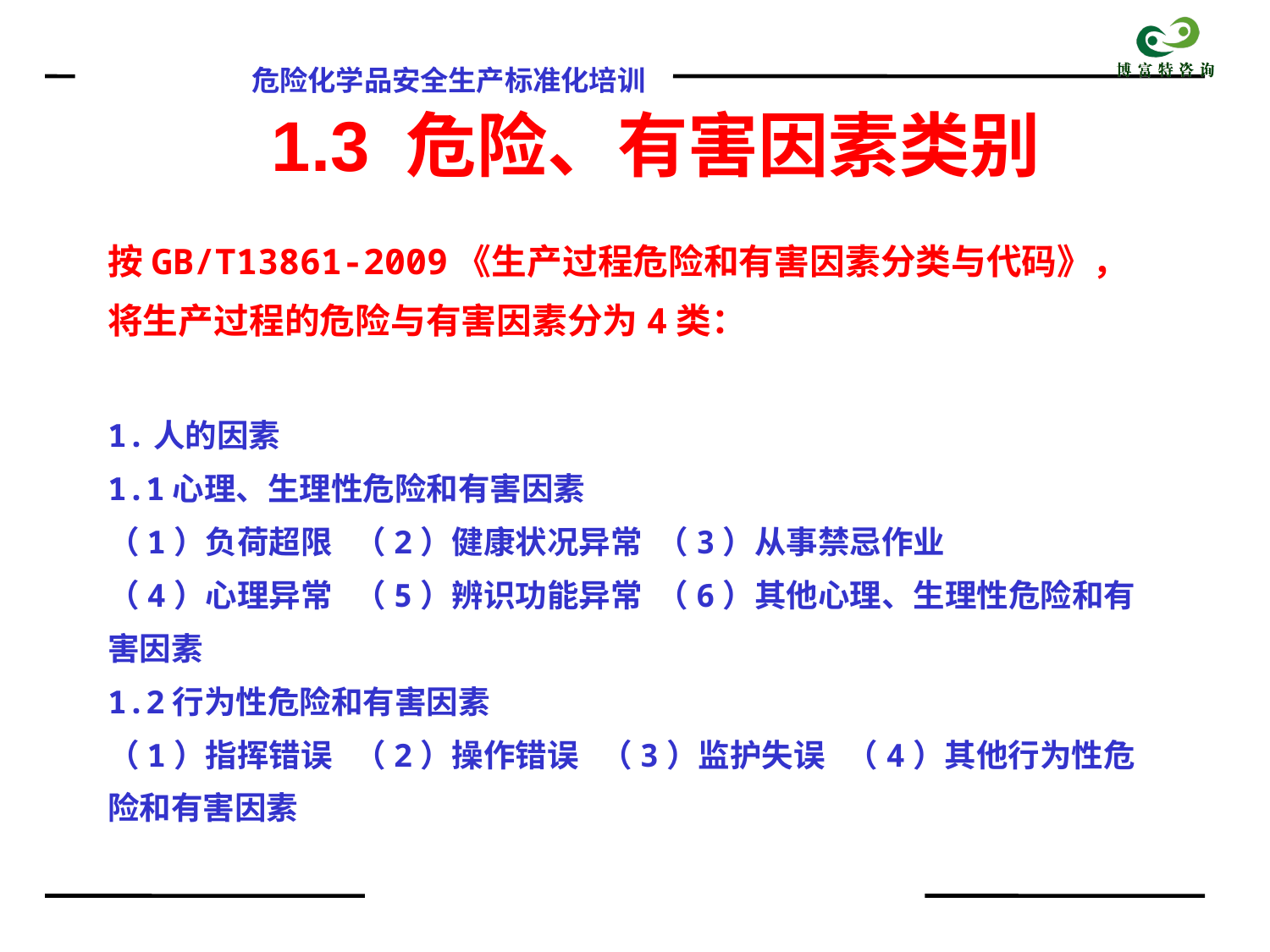

# 1.3 危险、有害因素类别
按GB/T13861-2009《生产过程危险和有害因素分类与代码》，将生产过程的危险与有害因素分为4类：

1.人的因素
1.1心理、生理性危险和有害因素
（1）负荷超限   （2）健康状况异常  （3）从事禁忌作业
（4）心理异常   （5）辨识功能异常  （6）其他心理、生理性危险和有害因素
1.2行为性危险和有害因素
（1）指挥错误   （2）操作错误   （3）监护失误   （4）其他行为性危险和有害因素